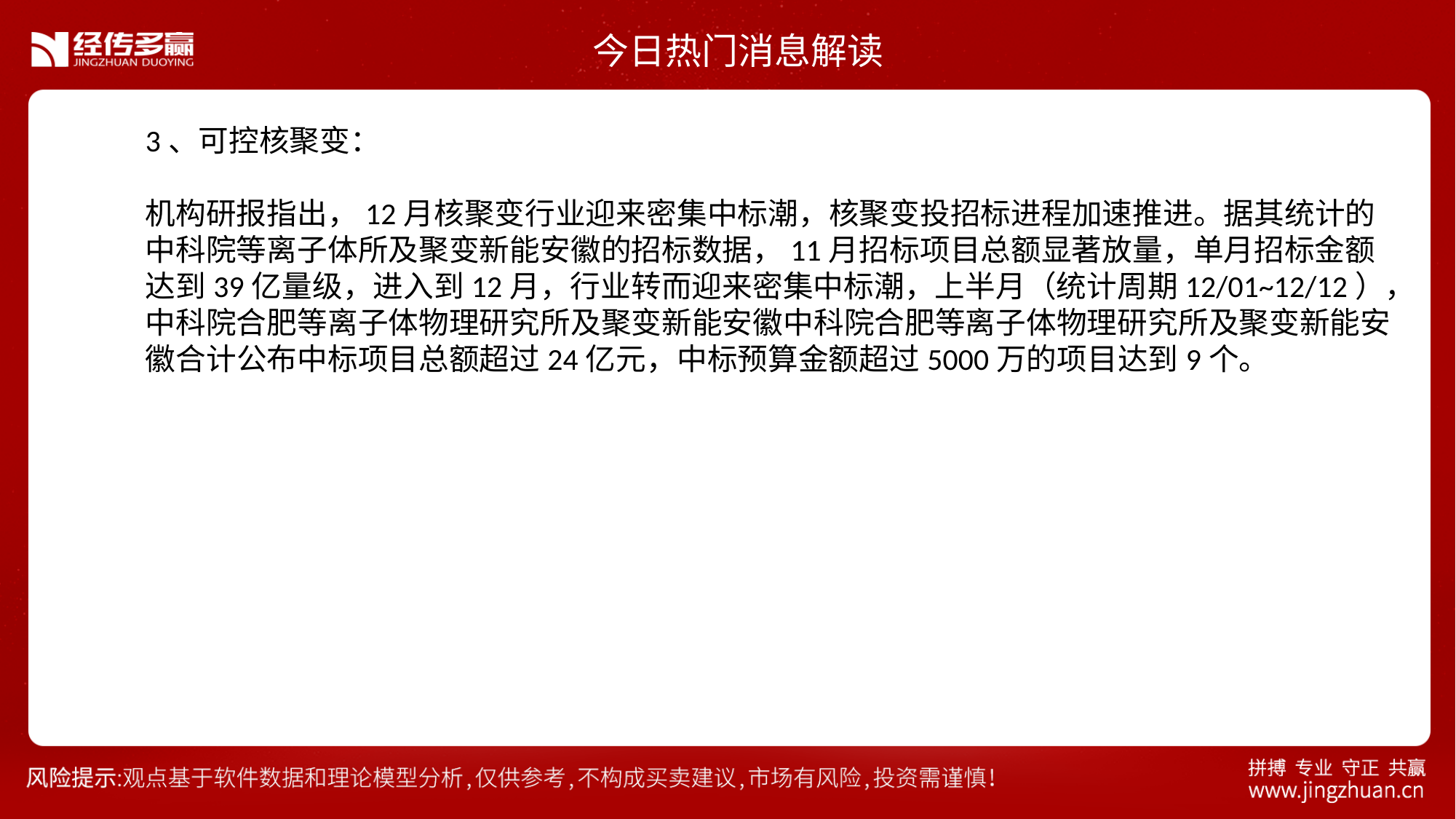

今日热门消息解读
3、可控核聚变：

机构研报指出，12月核聚变行业迎来密集中标潮，核聚变投招标进程加速推进。据其统计的中科院等离子体所及聚变新能安徽的招标数据，11月招标项目总额显著放量，单月招标金额达到39亿量级，进入到12月，行业转而迎来密集中标潮，上半月（统计周期12/01~12/12），中科院合肥等离子体物理研究所及聚变新能安徽中科院合肥等离子体物理研究所及聚变新能安徽合计公布中标项目总额超过24亿元，中标预算金额超过5000万的项目达到9个。